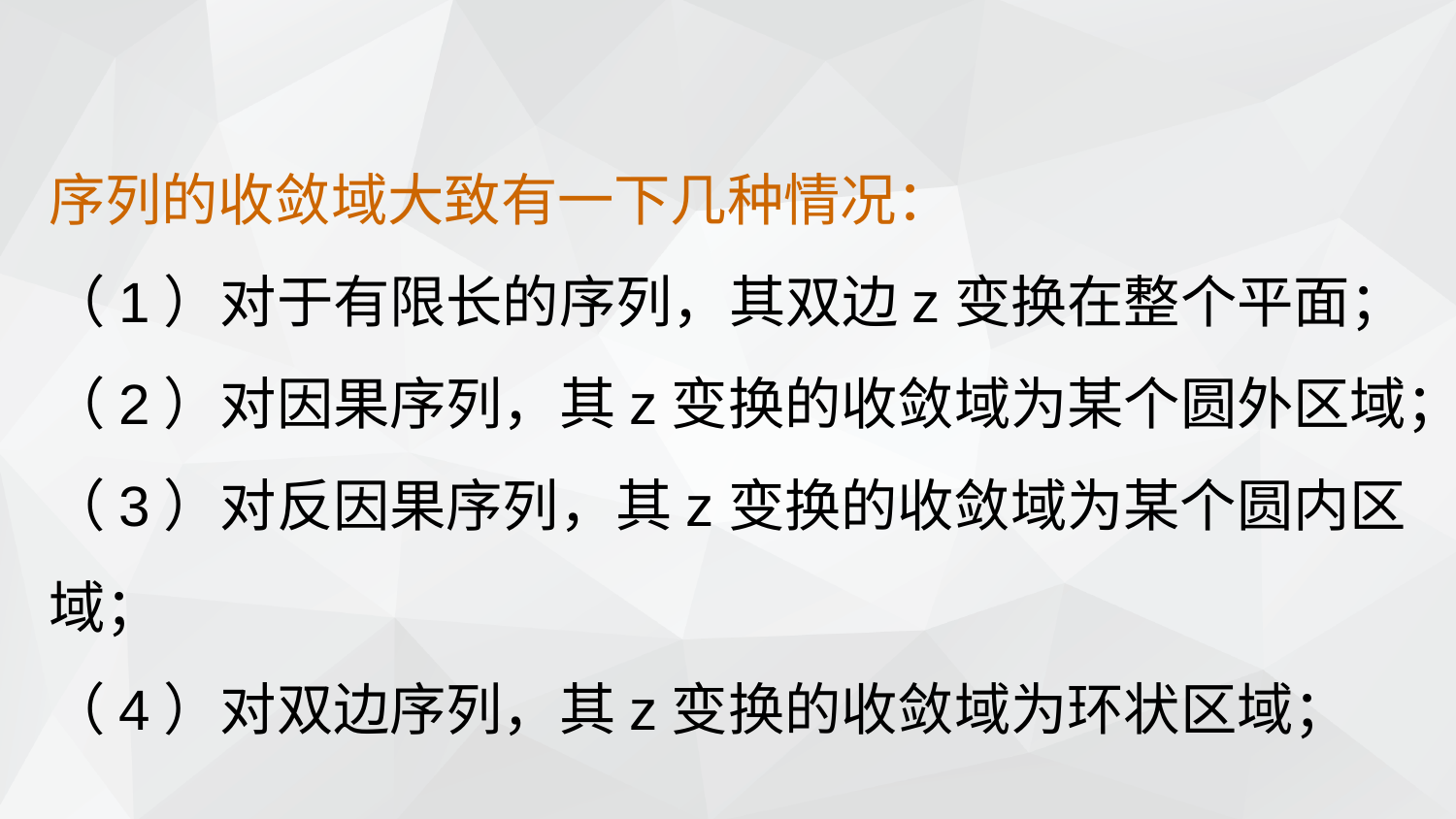

序列的收敛域大致有一下几种情况：
（1）对于有限长的序列，其双边z变换在整个平面；
（2）对因果序列，其z变换的收敛域为某个圆外区域；
（3）对反因果序列，其z变换的收敛域为某个圆内区域；
（4）对双边序列，其z变换的收敛域为环状区域；